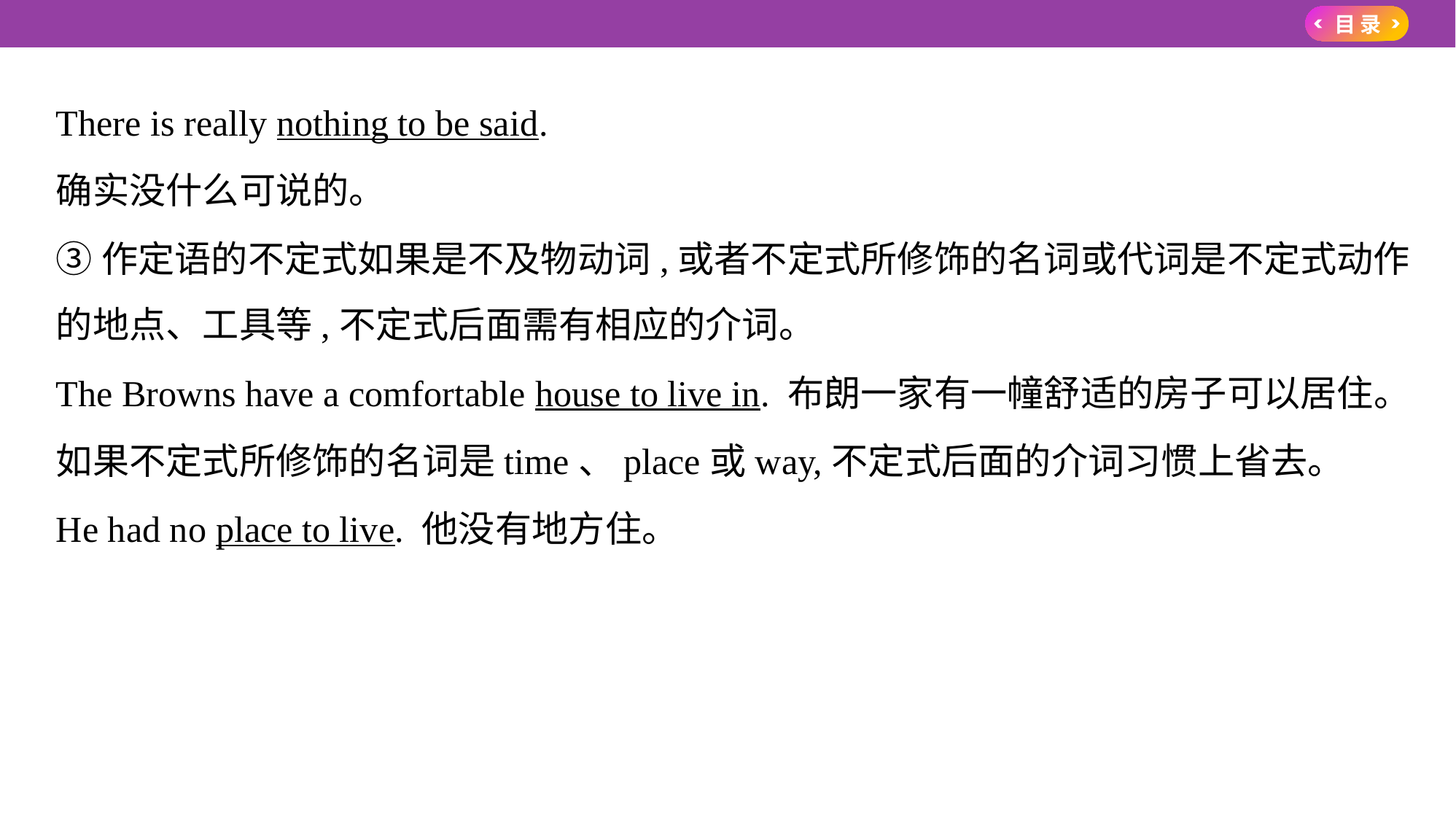

There is really nothing to be said.
确实没什么可说的。
③作定语的不定式如果是不及物动词,或者不定式所修饰的名词或代词是不定式动作
的地点、工具等,不定式后面需有相应的介词。
The Browns have a comfortable house to live in. 布朗一家有一幢舒适的房子可以居住。
如果不定式所修饰的名词是time、place或way,不定式后面的介词习惯上省去。
He had no place to live. 他没有地方住。